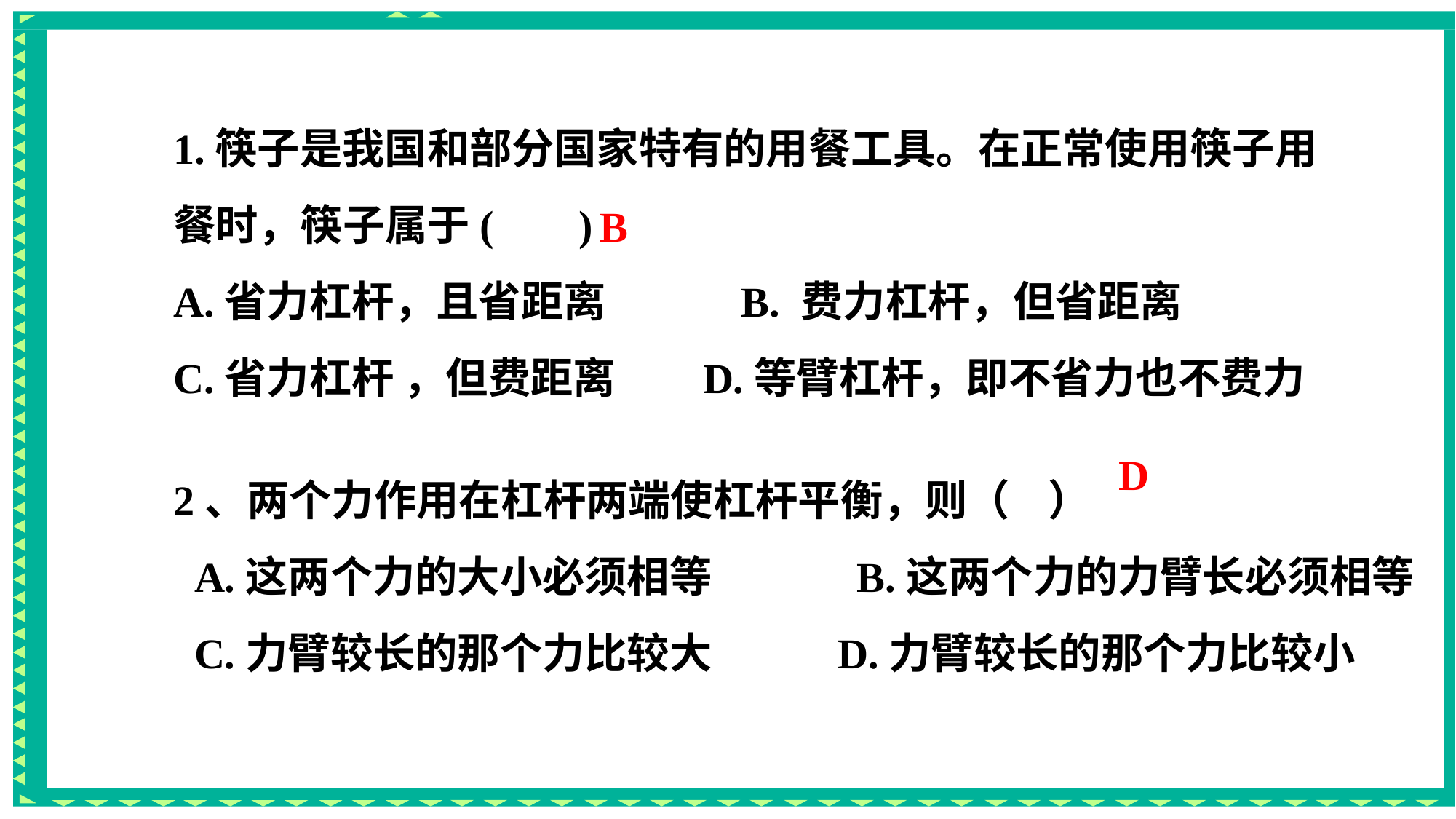

课堂练习
1.筷子是我国和部分国家特有的用餐工具。在正常使用筷子用餐时，筷子属于(        )
A.省力杠杆，且省距离             B. 费力杠杆，但省距离
C.省力杠杆 ，但费距离        D.等臂杠杆，即不省力也不费力
B
D
2、两个力作用在杠杆两端使杠杆平衡，则（    ）
  A.这两个力的大小必须相等              B.这两个力的力臂长必须相等
  C.力臂较长的那个力比较大            D.力臂较长的那个力比较小